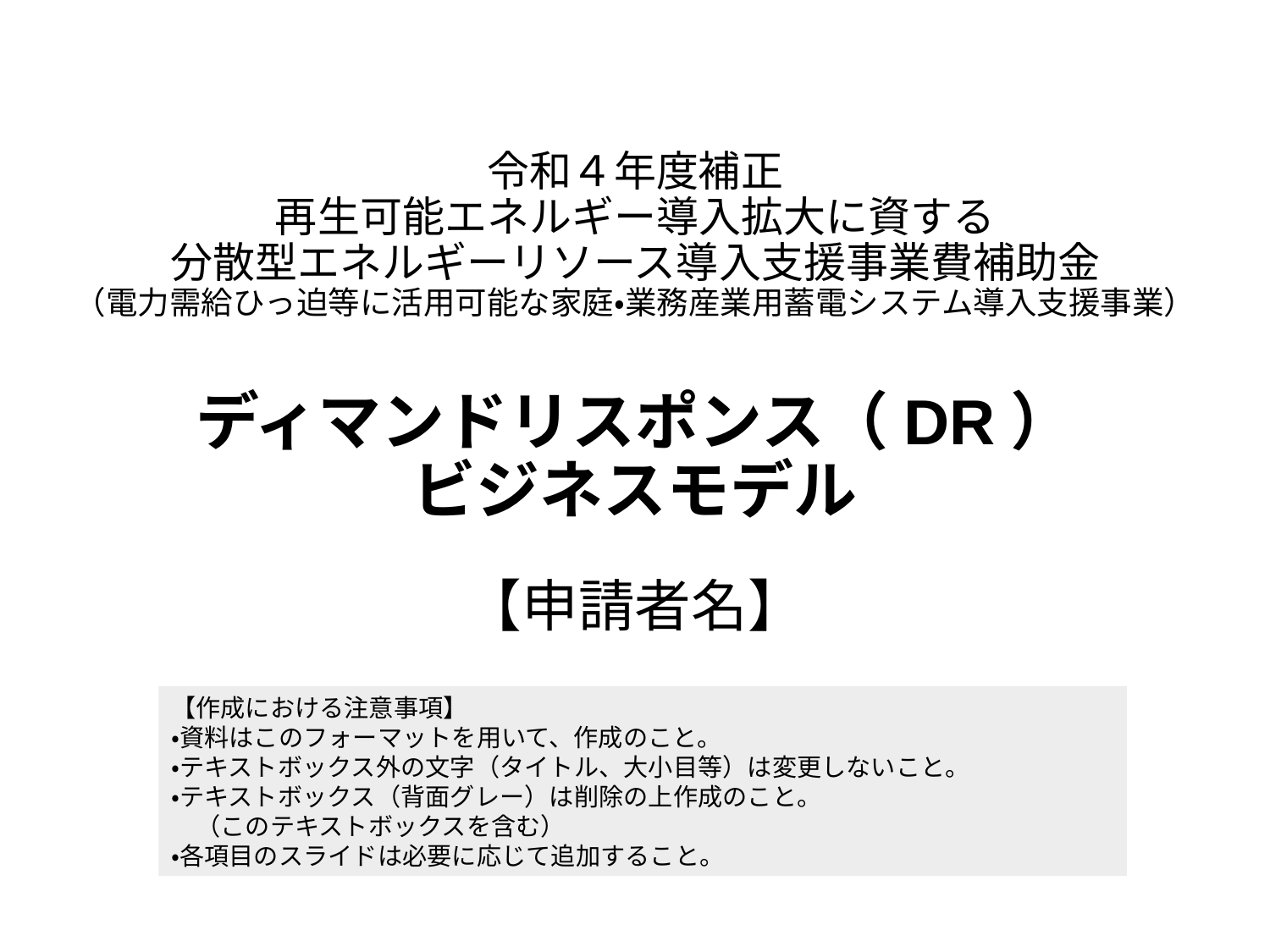

# 令和４年度補正 再生可能エネルギー導入拡大に資する 分散型エネルギーリソース導入支援事業費補助金 （電力需給ひっ迫等に活用可能な家庭・業務産業用蓄電システム導入支援事業） ディマンドリスポンス（DR） ビジネスモデル
【申請者名】
【作成における注意事項】
・資料はこのフォーマットを用いて、作成のこと。
・テキストボックス外の文字（タイトル、大小目等）は変更しないこと。
・テキストボックス（背面グレー）は削除の上作成のこと。
　（このテキストボックスを含む）
・各項目のスライドは必要に応じて追加すること。